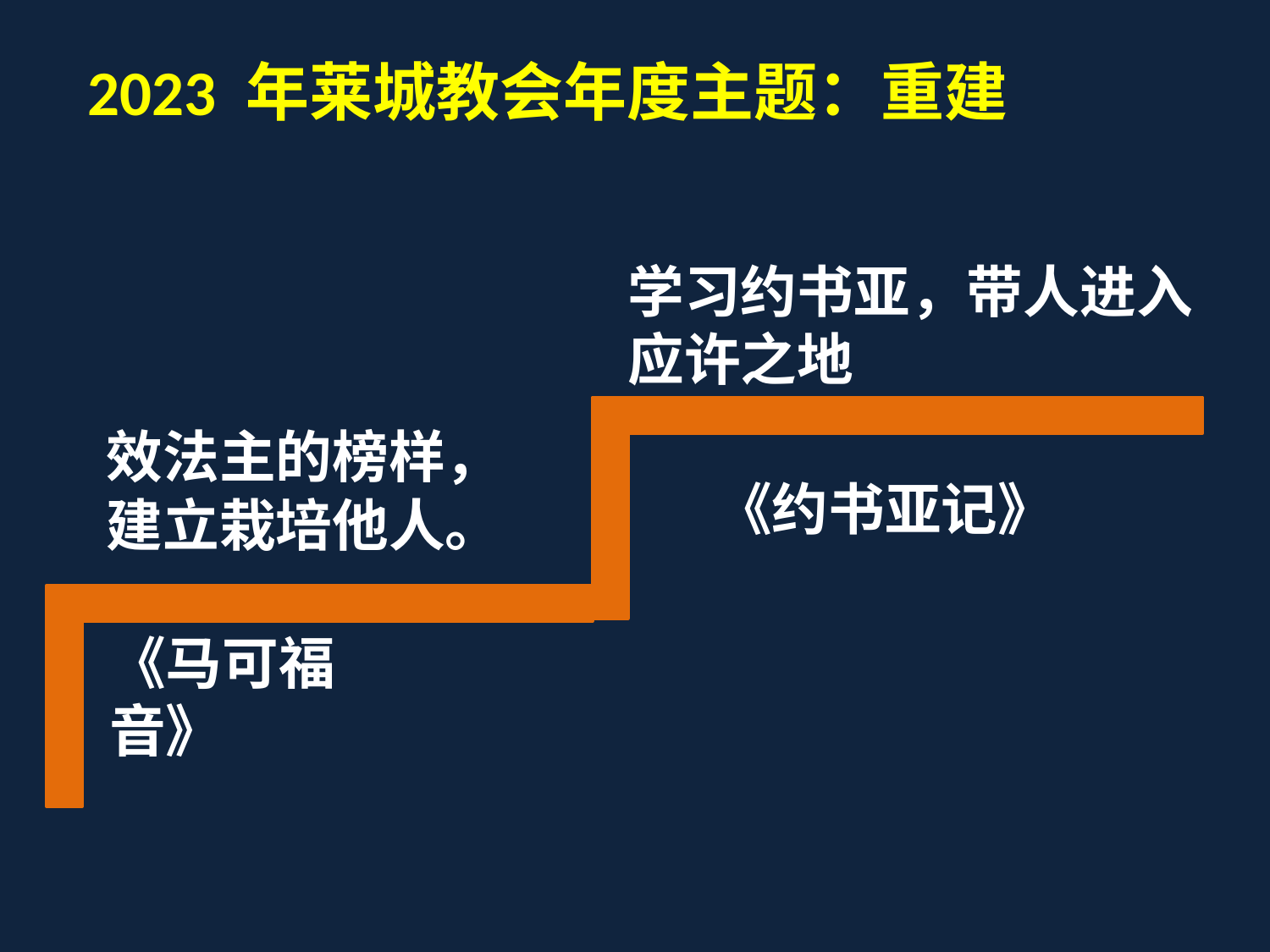

2023 年莱城教会年度主题：重建

学习约书亚，带人进入应许之地

效法主的榜样，建立栽培他人。
《约书亚记》
《马可福音》